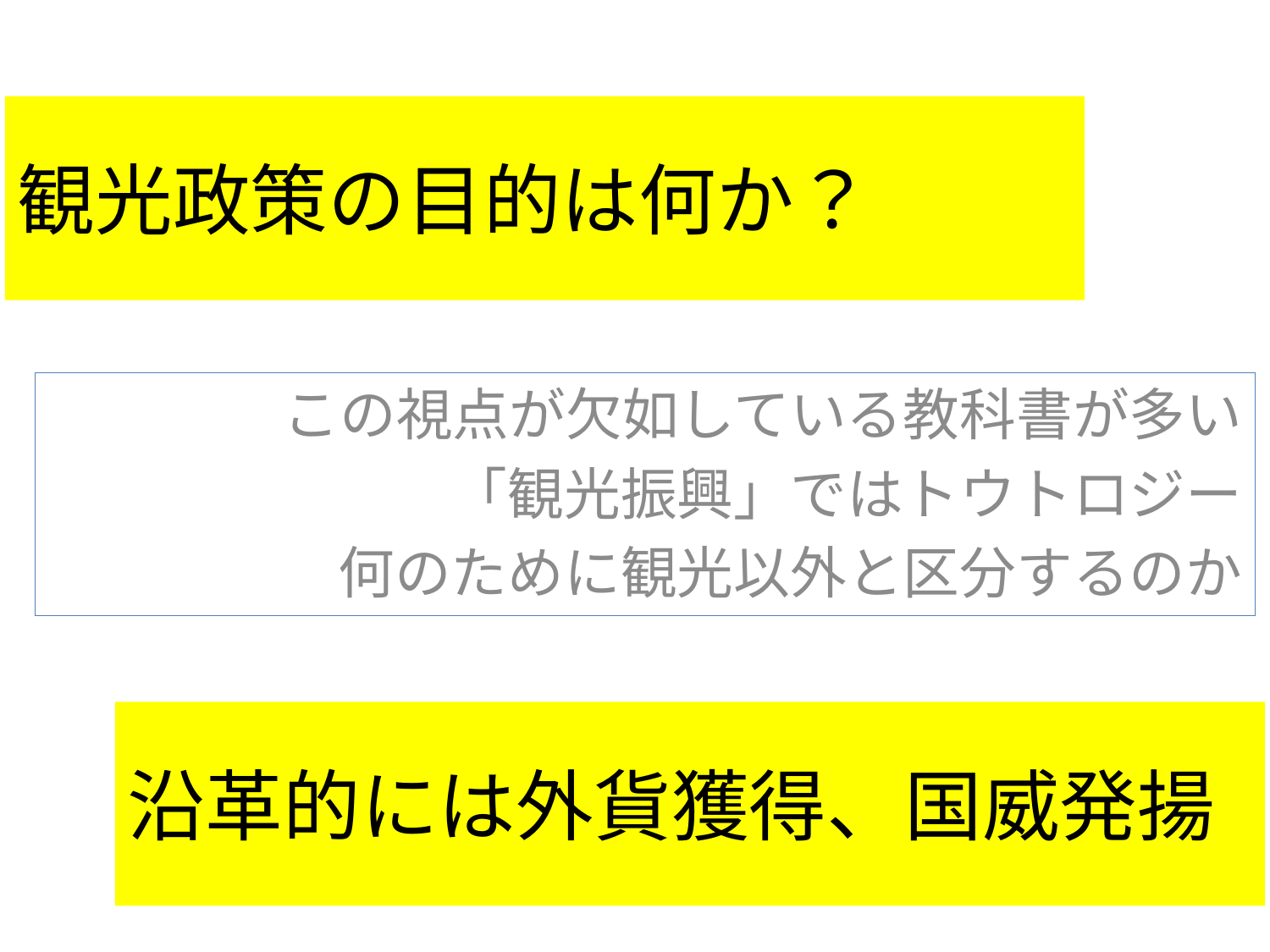

# 観光政策の目的は何か？
この視点が欠如している教科書が多い
「観光振興」ではトウトロジー
何のために観光以外と区分するのか
沿革的には外貨獲得、国威発揚